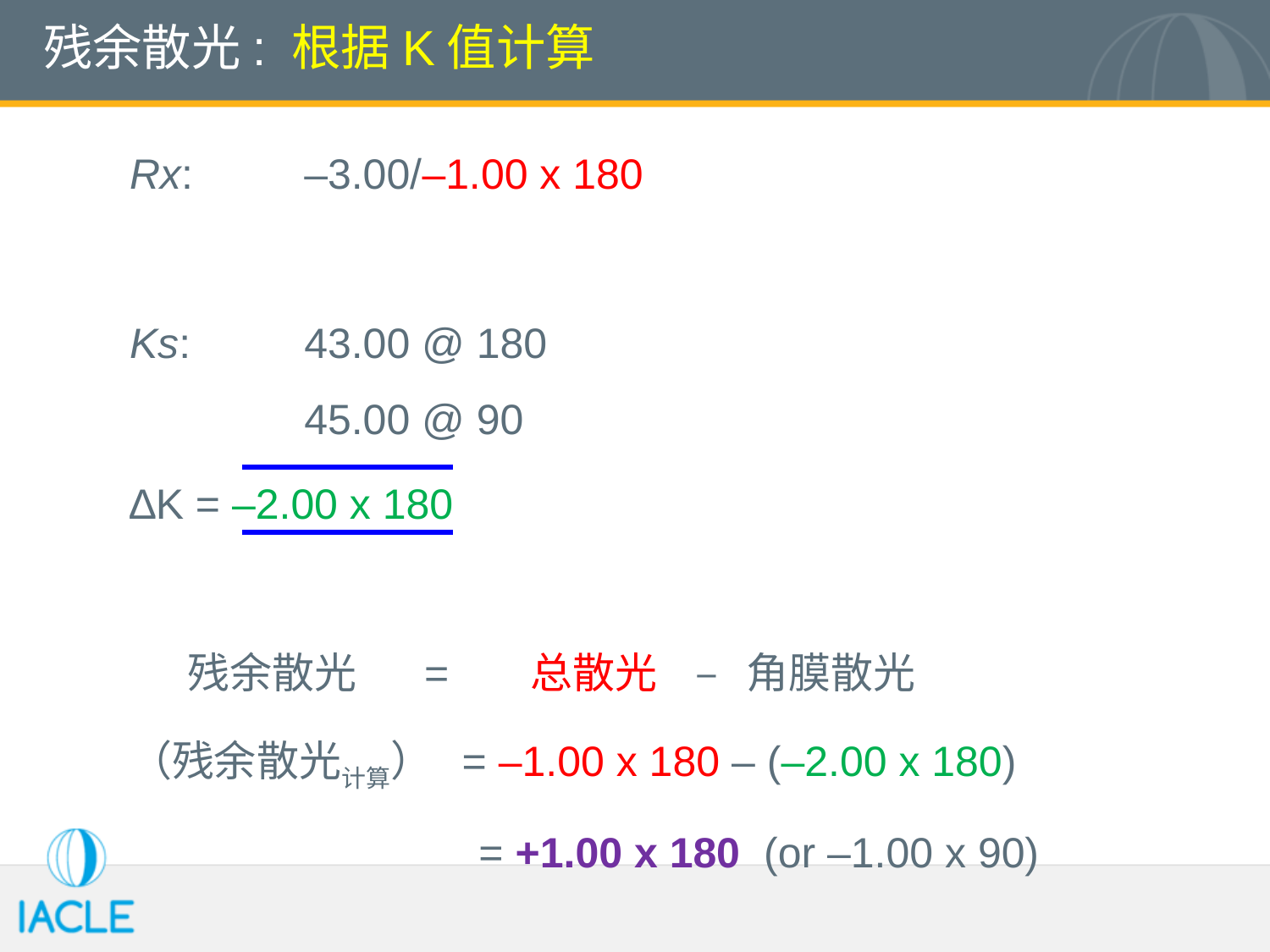

# 残余散光: 根据K值计算
Rx:	–3.00/–1.00 x 180

Ks:	43.00 @ 180
	45.00 @ 90
∆K = –2.00 x 180

     残余散光      =      总散光    –   角膜散光
（残余散光计算）  = –1.00 x 180 – (–2.00 x 180)
			    = +1.00 x 180  (or –1.00 x 90)